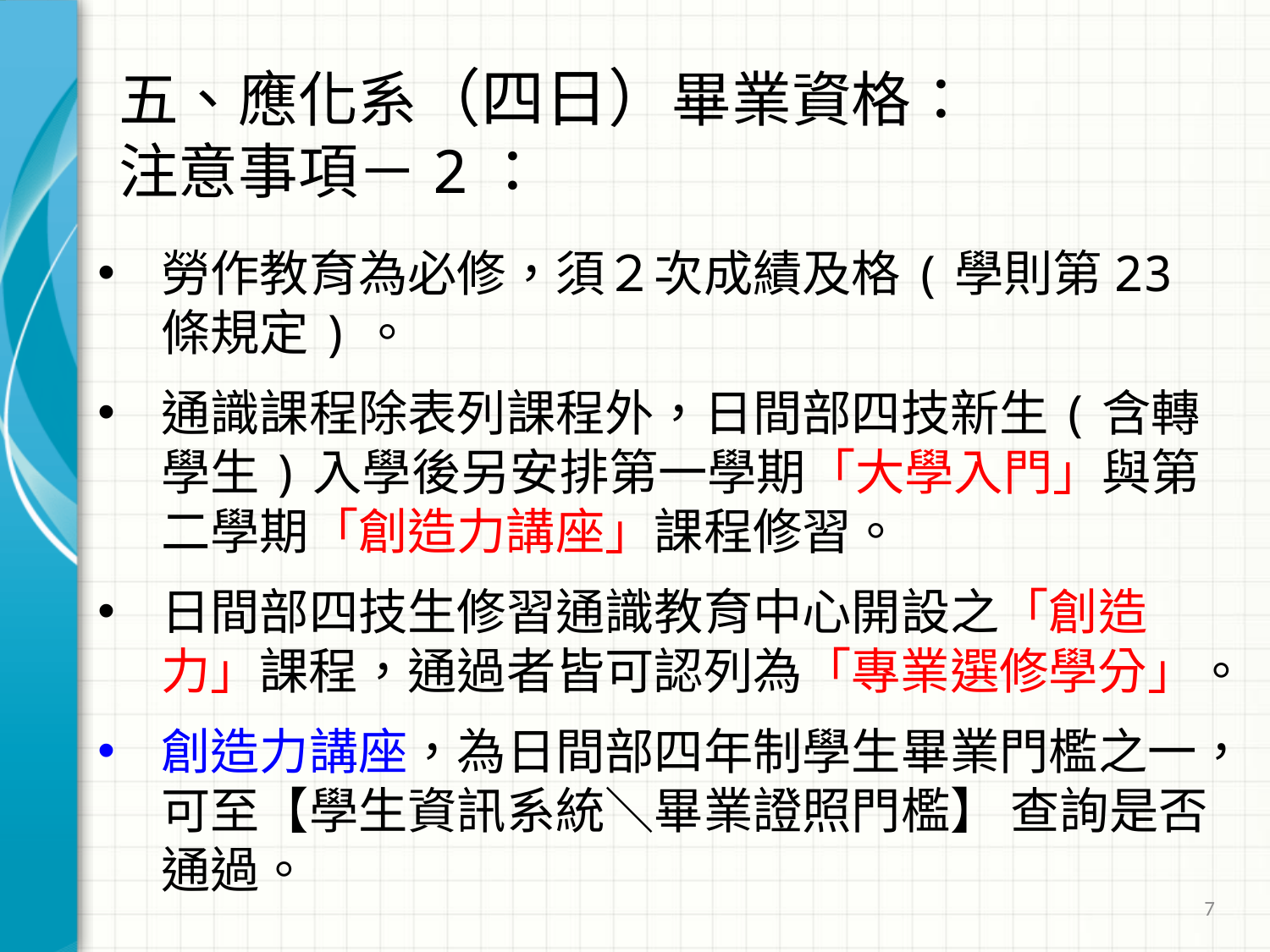

# 五、應化系（四日）畢業資格： 注意事項－2：
勞作教育為必修，須２次成績及格(學則第23條規定)。
通識課程除表列課程外，日間部四技新生(含轉學生)入學後另安排第一學期「大學入門」與第二學期「創造力講座」課程修習。
日間部四技生修習通識教育中心開設之「創造力」課程，通過者皆可認列為「專業選修學分」。
創造力講座，為日間部四年制學生畢業門檻之一，可至【學生資訊系統＼畢業證照門檻】 查詢是否通過。

7